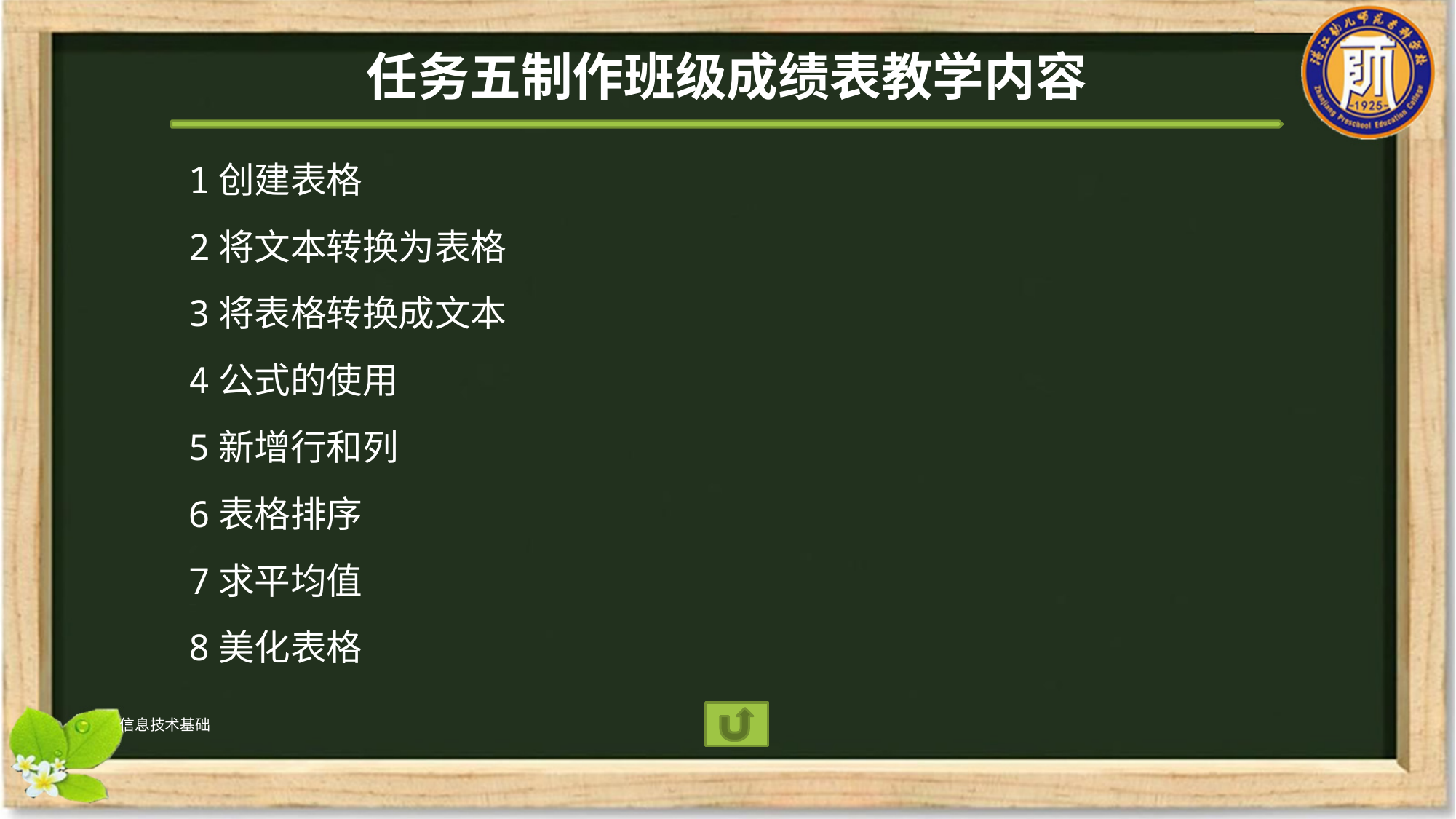

# 任务五制作班级成绩表教学内容
1创建表格
2将文本转换为表格
3将表格转换成文本
4公式的使用
5新增行和列
6表格排序
7求平均值
8美化表格
信息技术基础